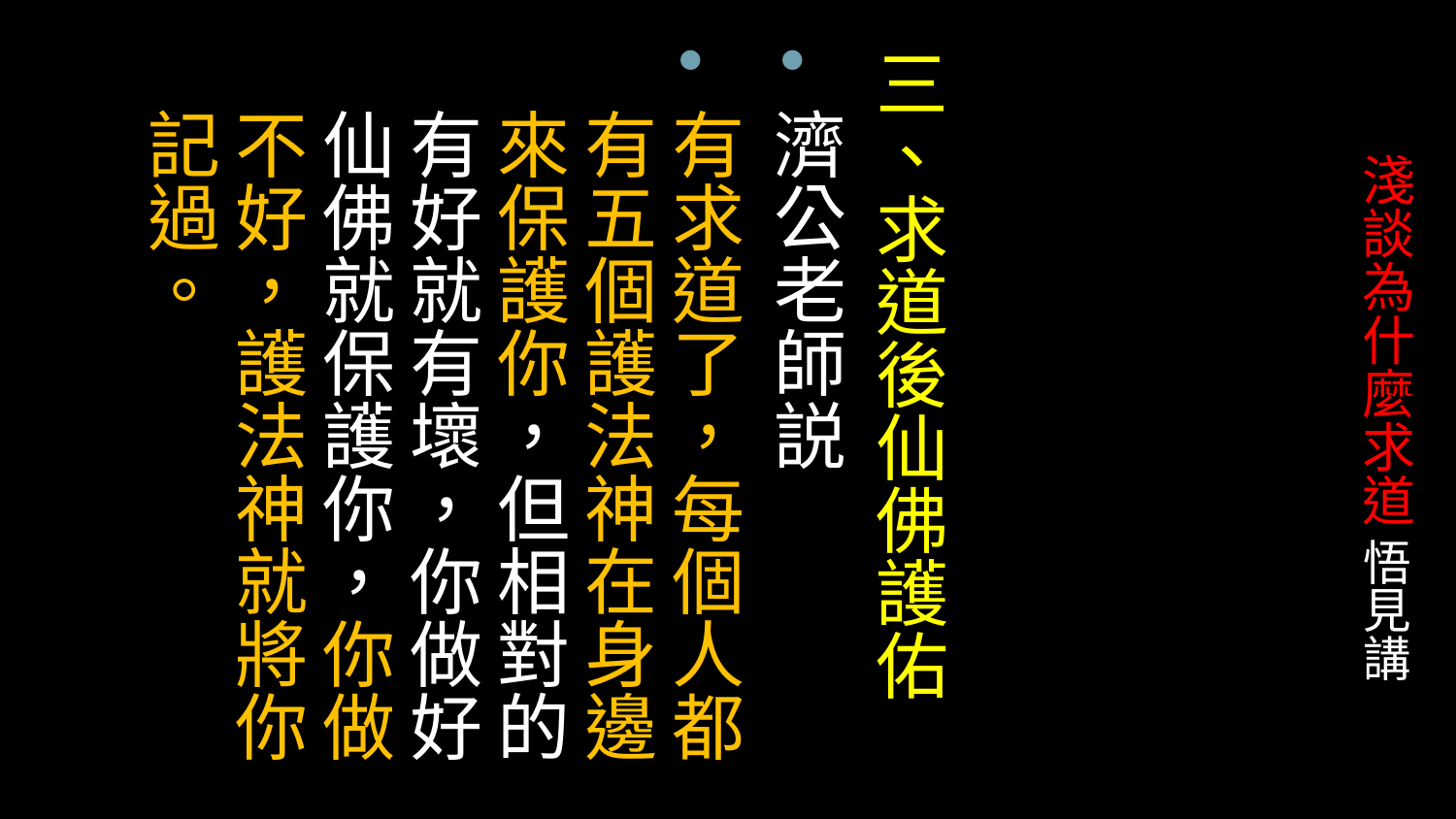

三、求道後仙佛護佑
濟公老師説
有求道了，每個人都有五個護法神在身邊來保護你，但相對的有好就有壞，你做好仙佛就保護你，你做不好，護法神就將你記過。

# 淺談為什麼求道 悟見講